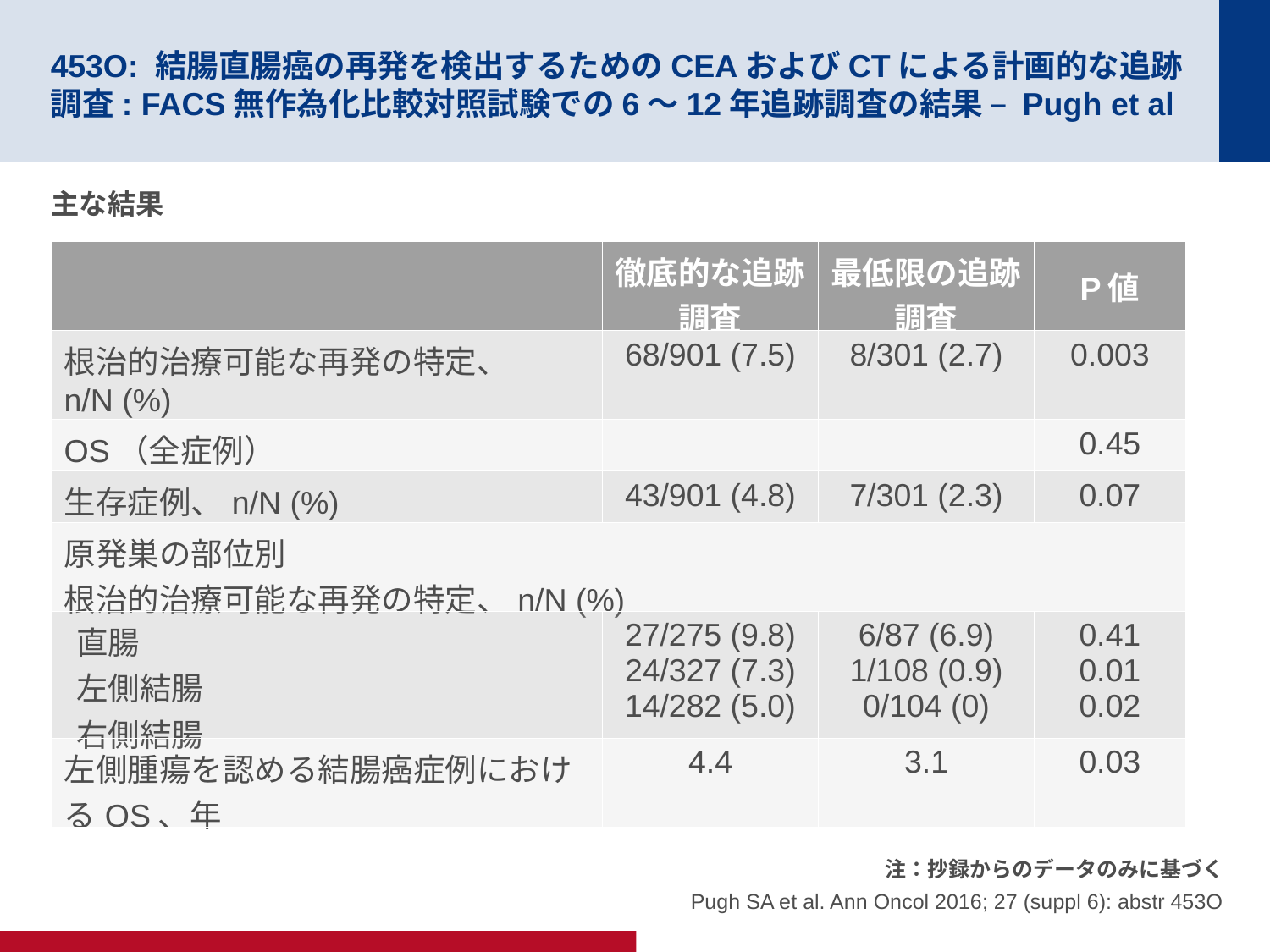

# 453O: 結腸直腸癌の再発を検出するためのCEAおよびCTによる計画的な追跡調査: FACS無作為化比較対照試験での6～12年追跡調査の結果 – Pugh et al
主な結果
|  | 徹底的な追跡調査 | 最低限の追跡調査 | P値 |
| --- | --- | --- | --- |
| 根治的治療可能な再発の特定、 n/N (%) | 68/901 (7.5) | 8/301 (2.7) | 0.003 |
| OS（全症例） |  |  | 0.45 |
| 生存症例、n/N (%) | 43/901 (4.8) | 7/301 (2.3) | 0.07 |
| 原発巣の部位別 根治的治療可能な再発の特定、n/N (%) |  |  |  |
| 直腸 左側結腸 右側結腸 | 27/275 (9.8) 24/327 (7.3) 14/282 (5.0) | 6/87 (6.9) 1/108 (0.9) 0/104 (0) | 0.41 0.01 0.02 |
| 左側腫瘍を認める結腸癌症例におけるOS、年 | 4.4 | 3.1 | 0.03 |
注：抄録からのデータのみに基づく
Pugh SA et al. Ann Oncol 2016; 27 (suppl 6): abstr 453O